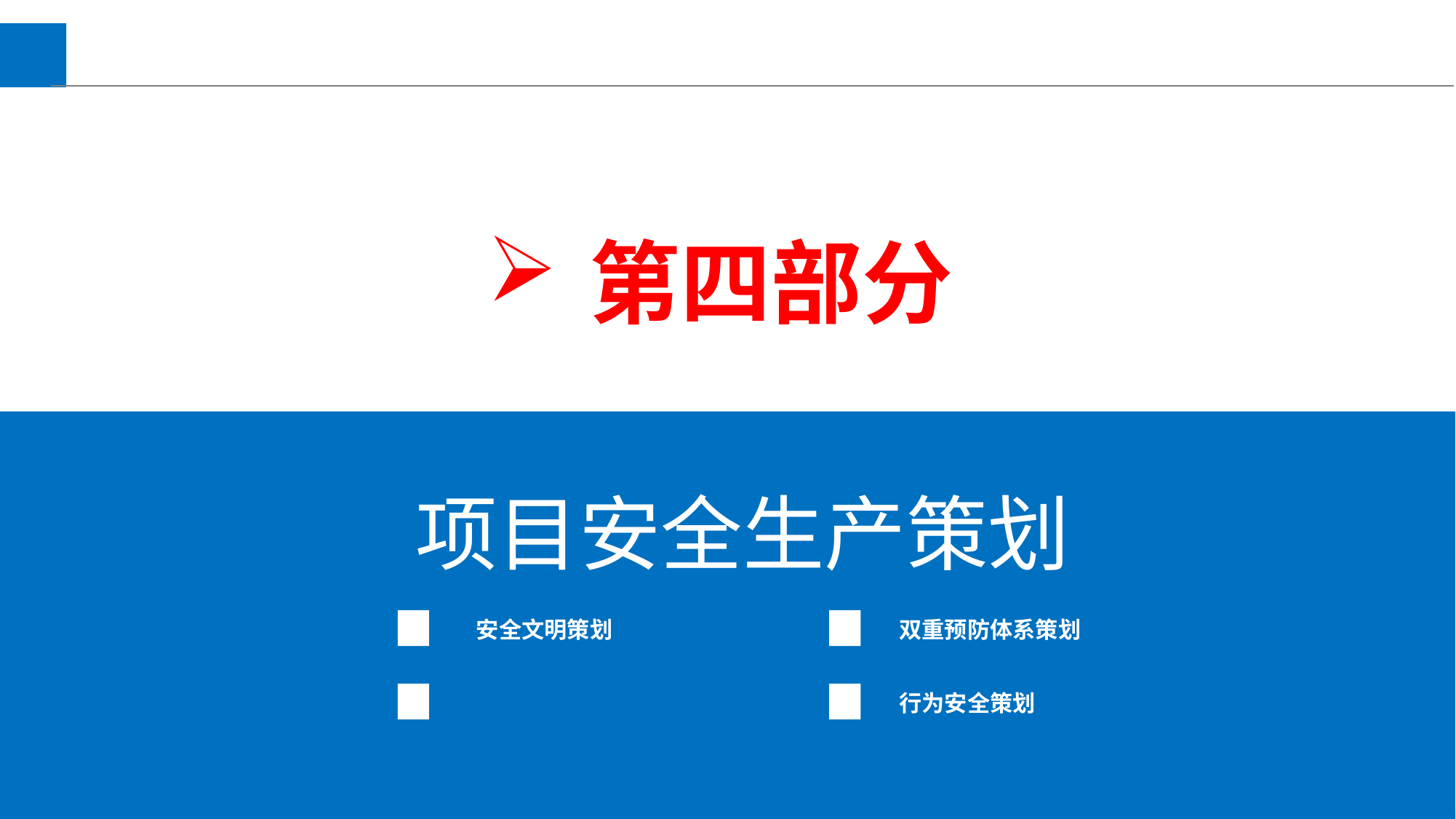

第四部分

项目安全生产策划

安全文明策划

双重预防体系策划

行为安全策划